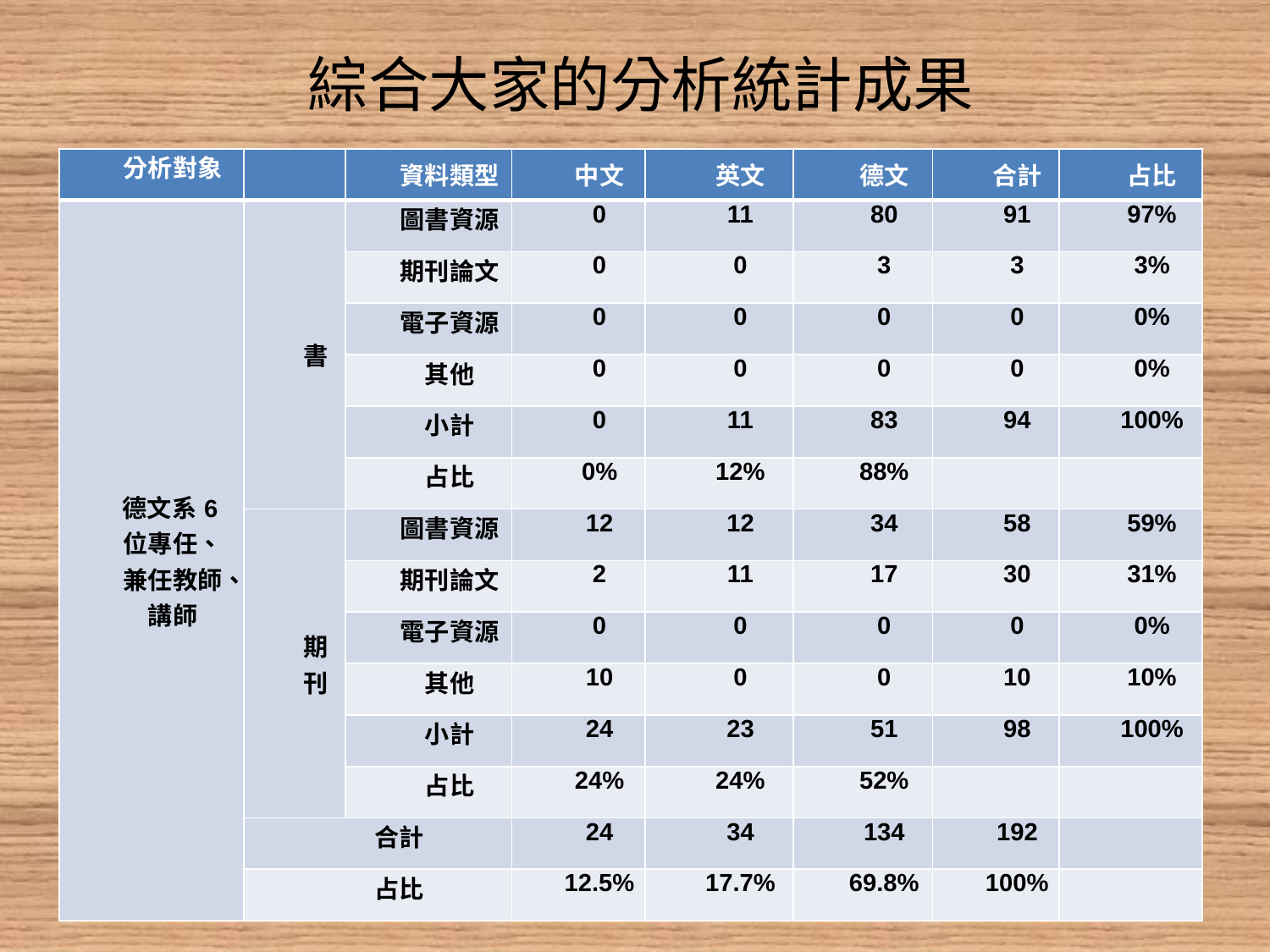

# 綜合大家的分析統計成果
| 分析對象 |  | 資料類型 | 中文 | 英文 | 德文 | 合計 | 占比 |
| --- | --- | --- | --- | --- | --- | --- | --- |
| 德文系6位專任、兼任教師、講師 | 書 | 圖書資源 | 0 | 11 | 80 | 91 | 97% |
|  |  | 期刊論文 | 0 | 0 | 3 | 3 | 3% |
|  |  | 電子資源 | 0 | 0 | 0 | 0 | 0% |
|  |  | 其他 | 0 | 0 | 0 | 0 | 0% |
|  |  | 小計 | 0 | 11 | 83 | 94 | 100% |
|  |  | 占比 | 0% | 12% | 88% |  |  |
|  | 期刊 | 圖書資源 | 12 | 12 | 34 | 58 | 59% |
|  |  | 期刊論文 | 2 | 11 | 17 | 30 | 31% |
|  |  | 電子資源 | 0 | 0 | 0 | 0 | 0% |
|  |  | 其他 | 10 | 0 | 0 | 10 | 10% |
|  |  | 小計 | 24 | 23 | 51 | 98 | 100% |
|  |  | 占比 | 24% | 24% | 52% |  |  |
|  | 合計 |  | 24 | 34 | 134 | 192 |  |
|  | 占比 |  | 12.5% | 17.7% | 69.8% | 100% |  |